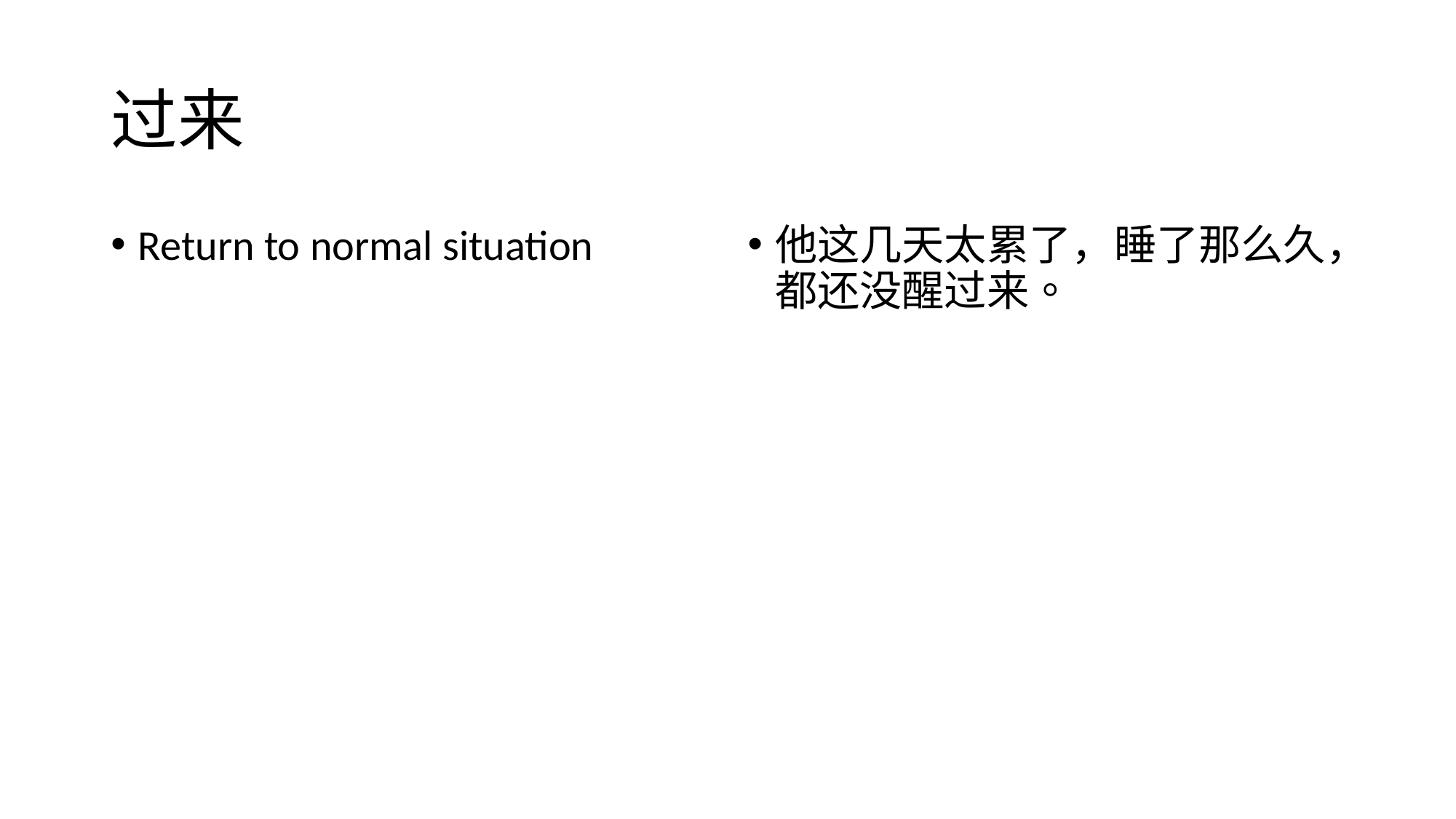

# 过来
Return to normal situation
他这几天太累了，睡了那么久，都还没醒过来。